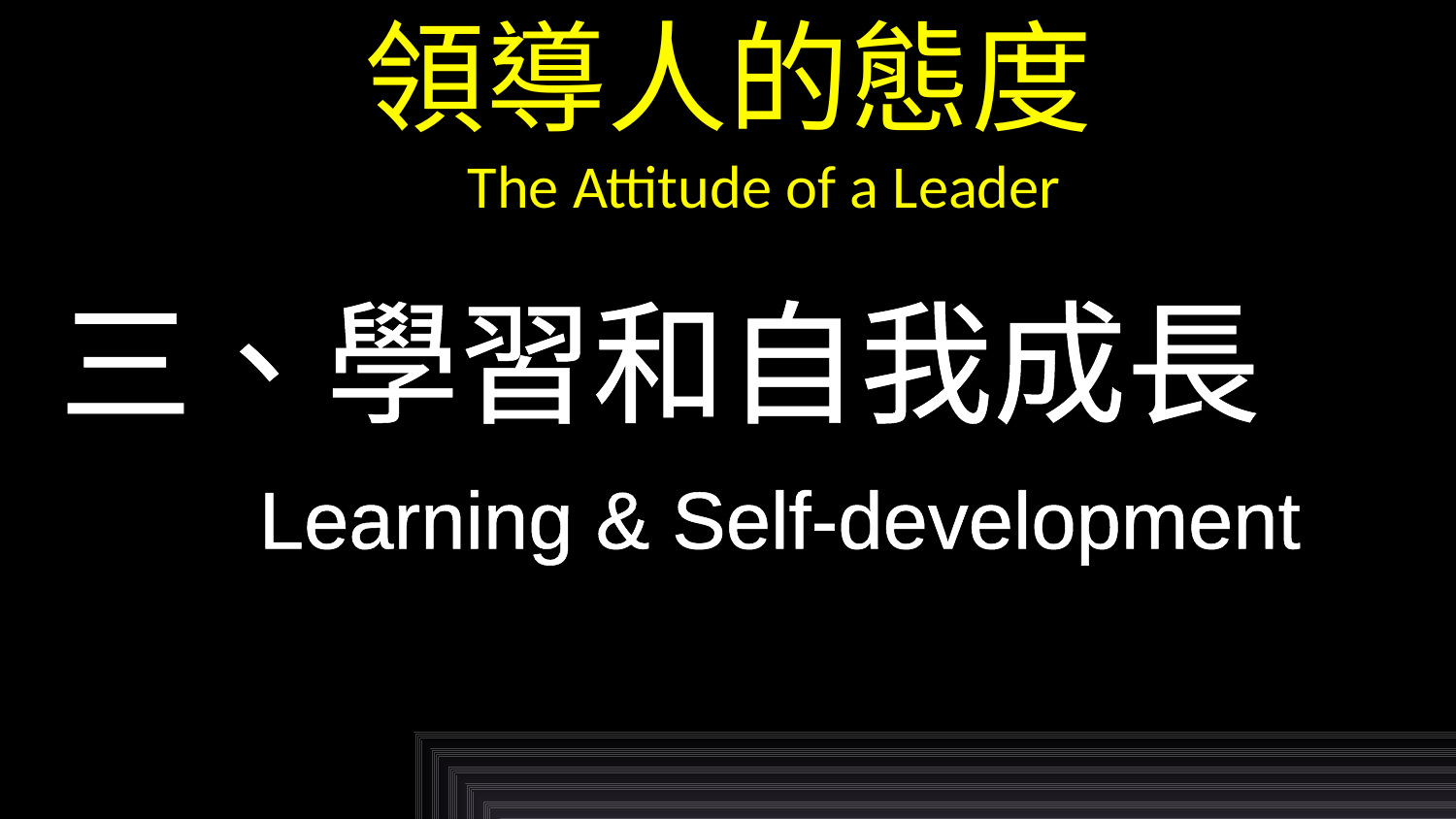

# 領導人的態度 The Attitude of a Leader
三、學習和自我成長
      Learning & Self-development